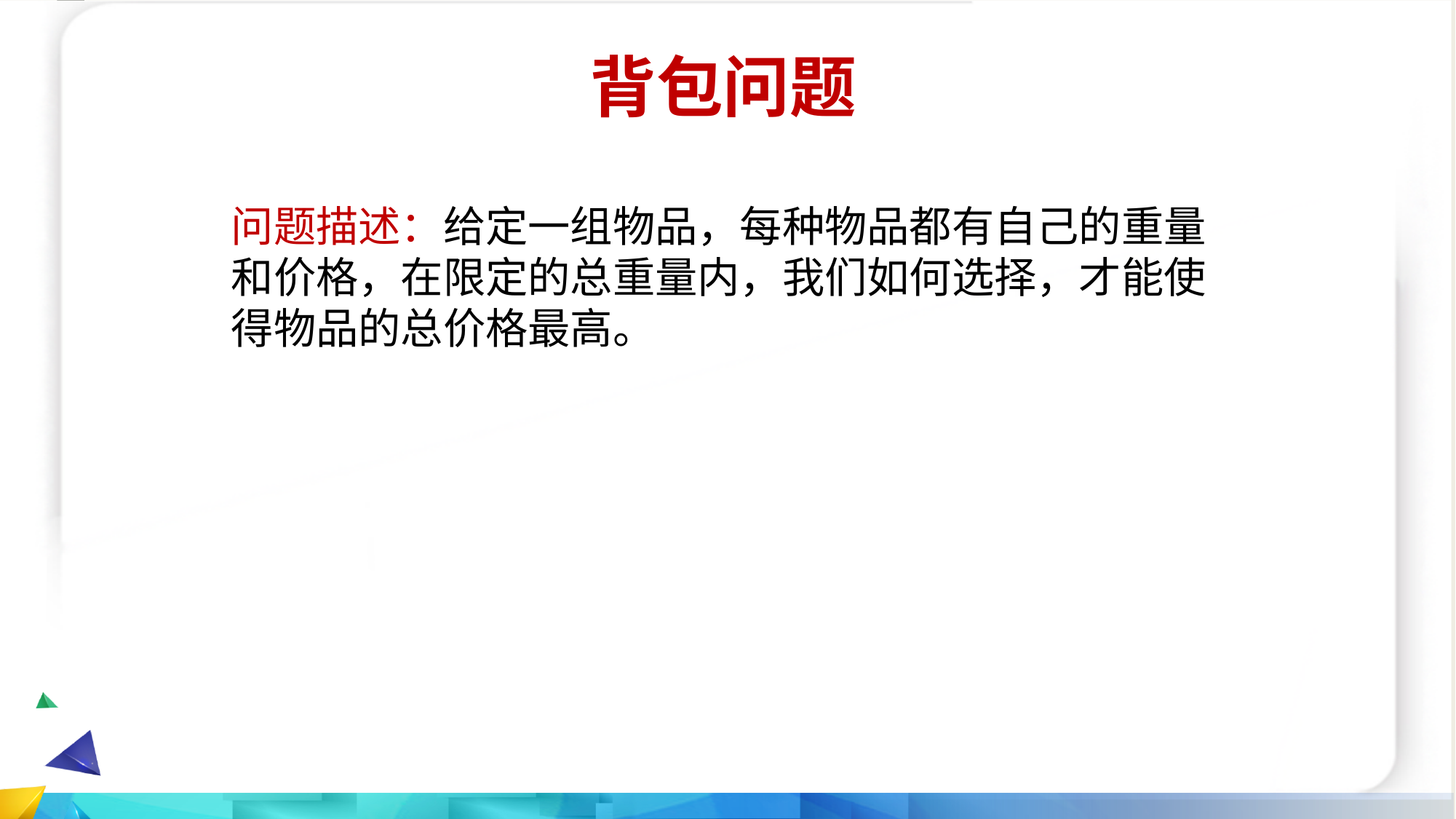

背包问题
问题描述：给定一组物品，每种物品都有自己的重量和价格，在限定的总重量内，我们如何选择，才能使得物品的总价格最高。